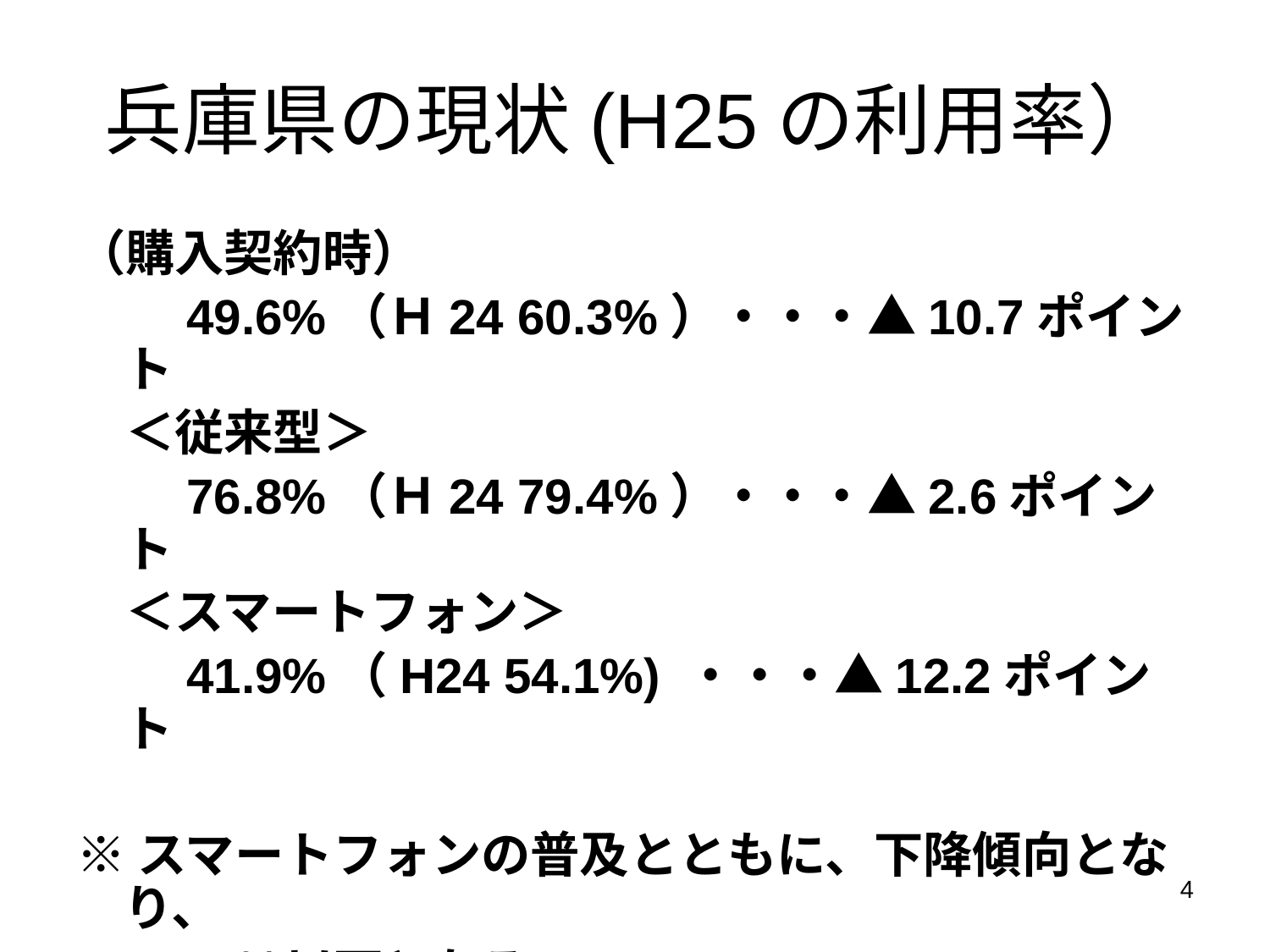

# 兵庫県の現状(H25の利用率）
（購入契約時）
　　49.6%（Ｈ24 60.3%）・・・▲10.7ポイント
　＜従来型＞
　　76.8%（Ｈ24 79.4%）・・・▲2.6ポイント
　＜スマートフォン＞
　　41.9%（H24 54.1%) ・・・▲12.2ポイント

※スマートフォンの普及とともに、下降傾向となり、
　 ５０％以下となる

4